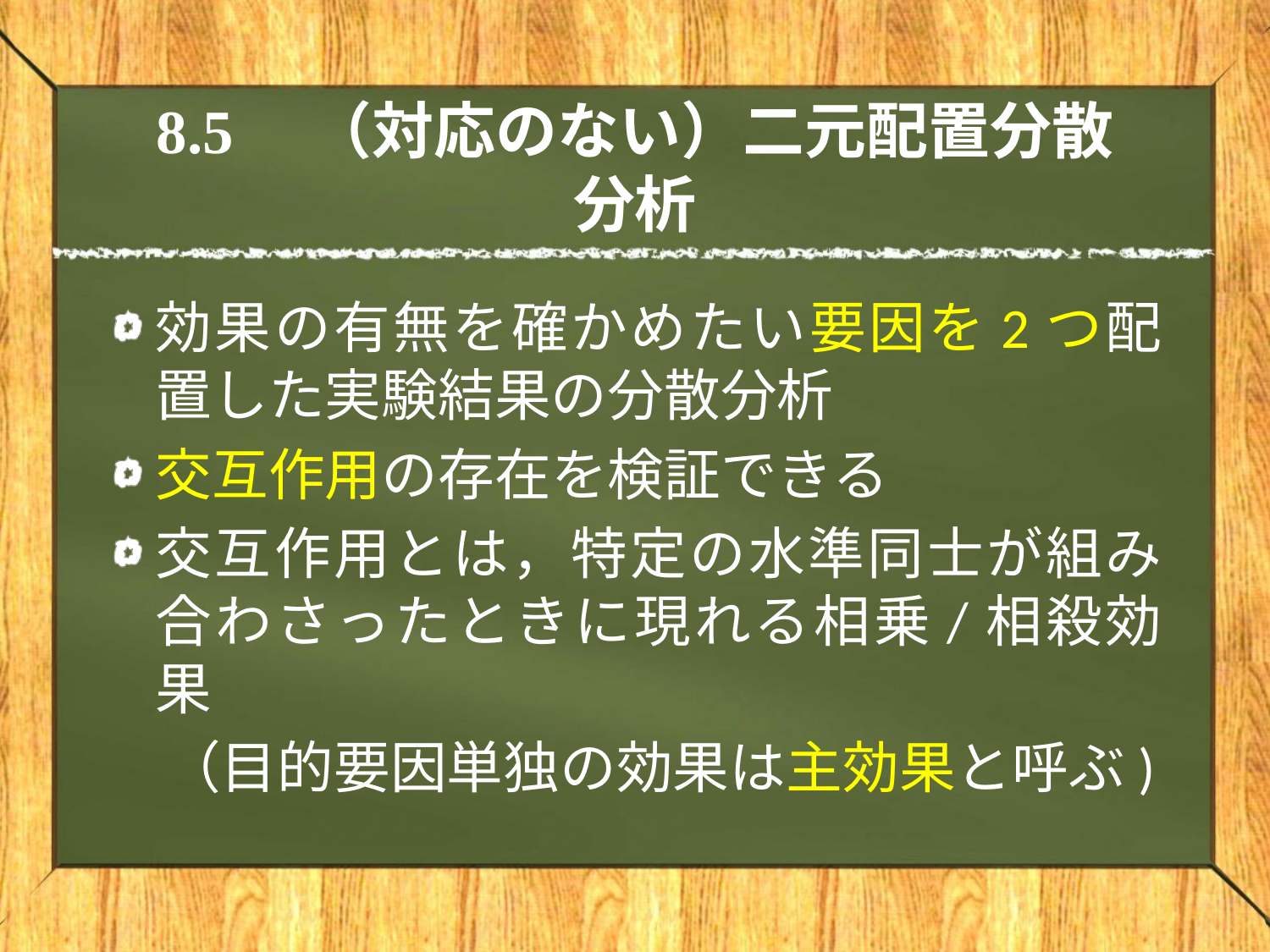

# 8.5　（対応のない）二元配置分散分析
効果の有無を確かめたい要因を2つ配置した実験結果の分散分析
交互作用の存在を検証できる
交互作用とは，特定の水準同士が組み合わさったときに現れる相乗/相殺効果
　（目的要因単独の効果は主効果と呼ぶ)